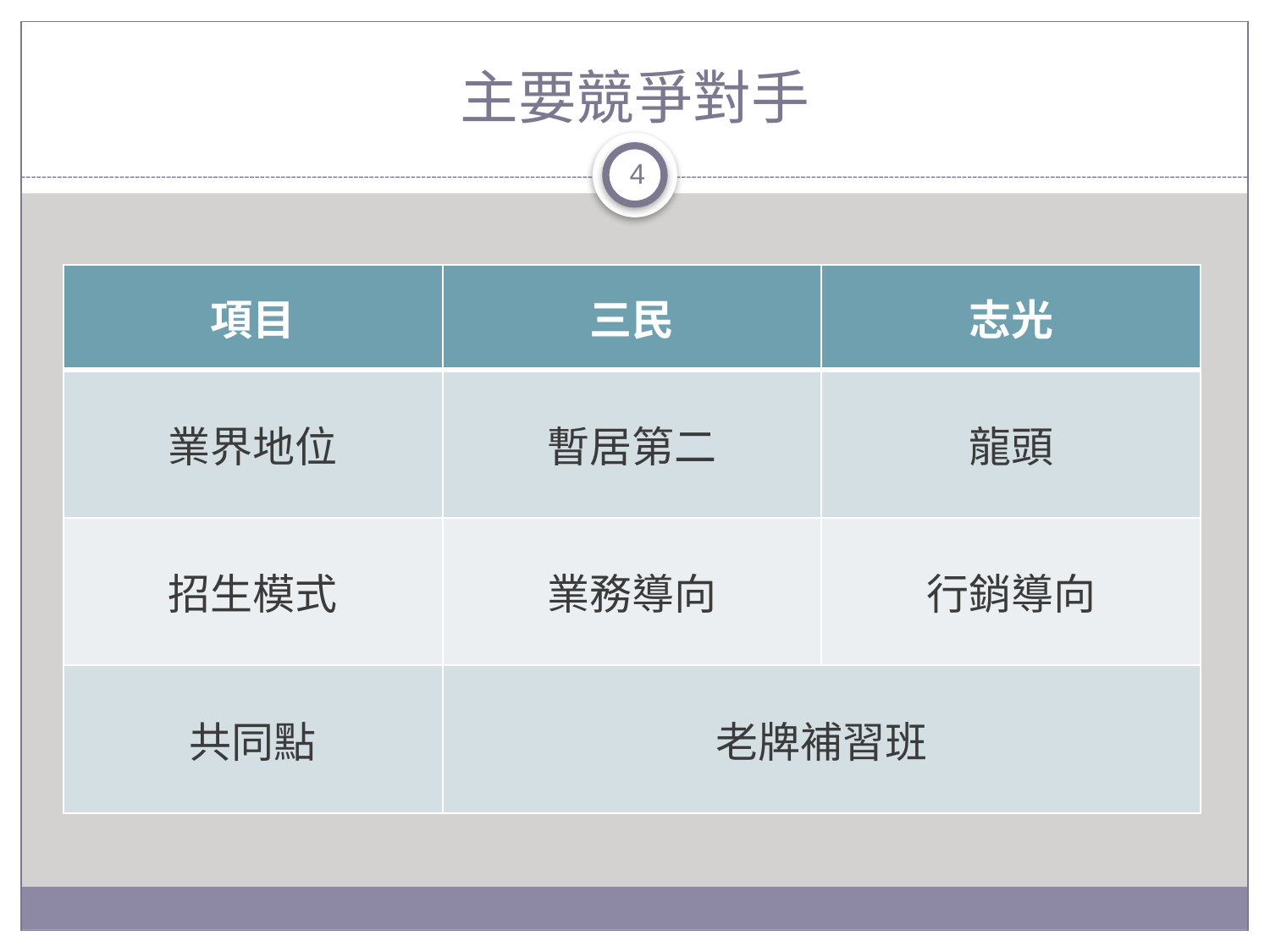

# 主要競爭對手
4
| 項目 | 三民 | 志光 |
| --- | --- | --- |
| 業界地位 | 暫居第二 | 龍頭 |
| 招生模式 | 業務導向 | 行銷導向 |
| 共同點 | 老牌補習班 |  |